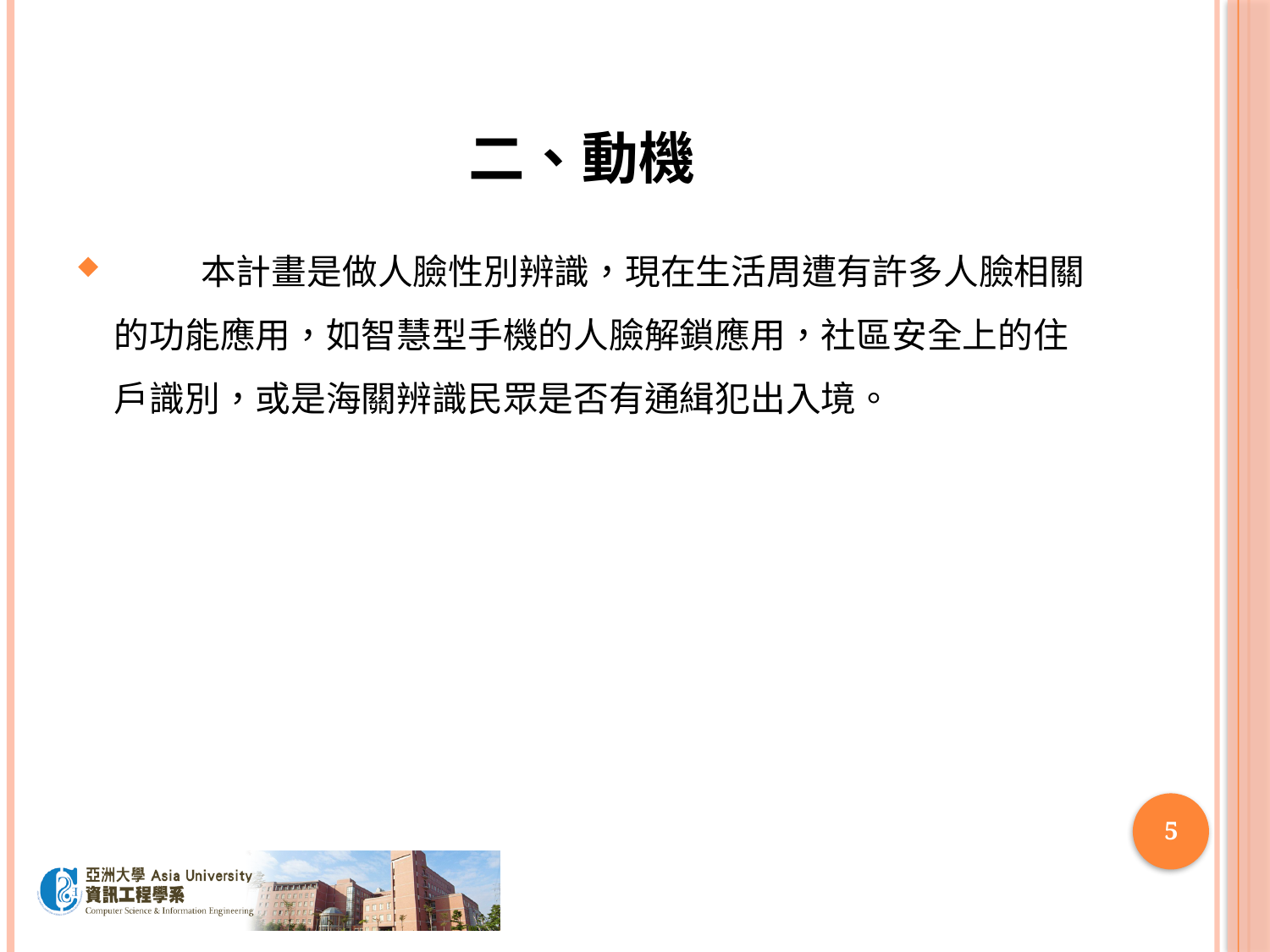

# 二、動機
          本計畫是做人臉性別辨識，現在生活周遭有許多人臉相關的功能應用，如智慧型手機的人臉解鎖應用，社區安全上的住戶識別，或是海關辨識民眾是否有通緝犯出入境。
5